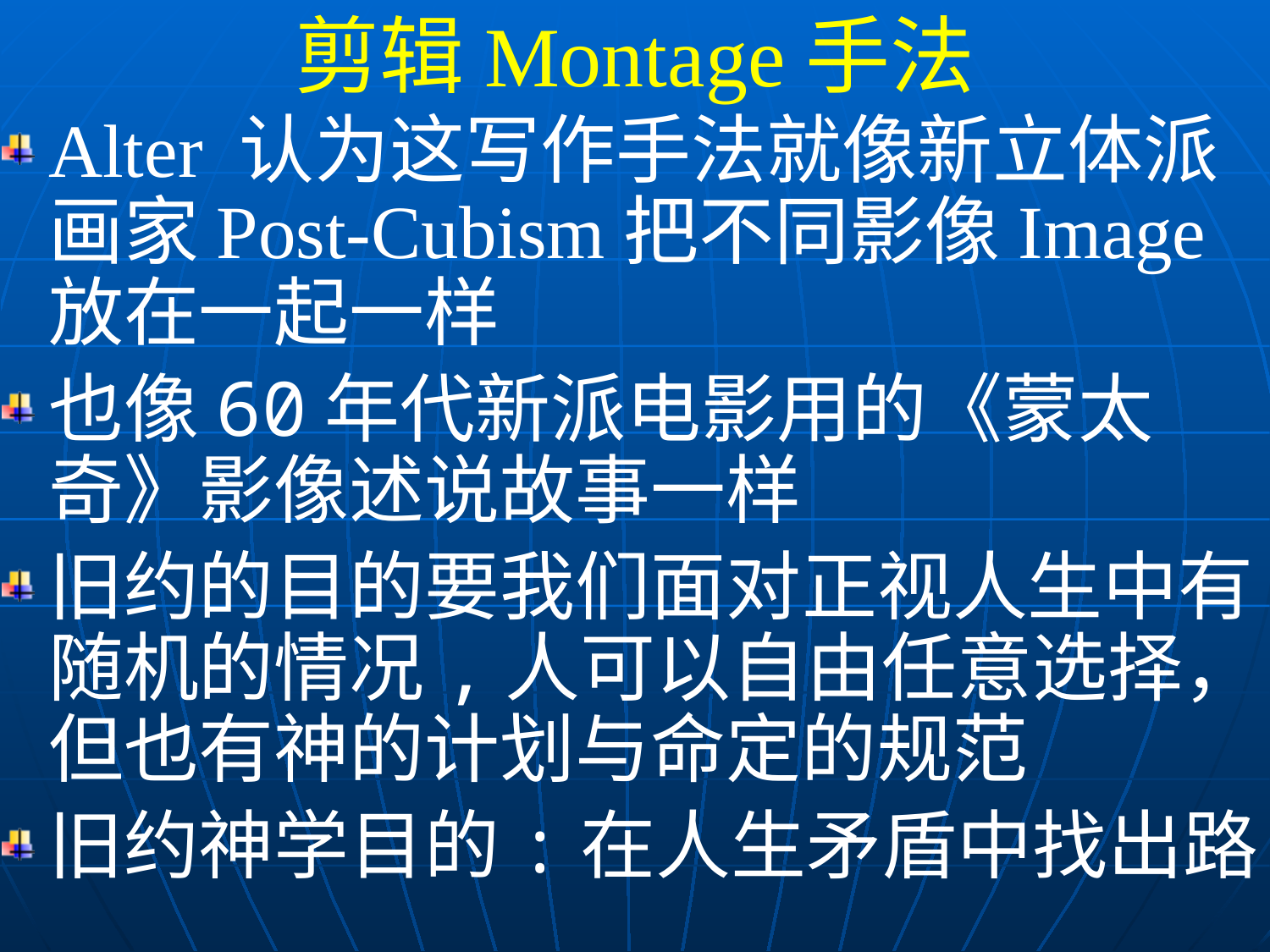

剪辑Montage手法
Alter 认为这写作手法就像新立体派画家Post-Cubism把不同影像Image放在一起一样
也像60年代新派电影用的《蒙太奇》影像述说故事一样
旧约的目的要我们面对正视人生中有随机的情况,人可以自由任意选择，但也有神的计划与命定的规范
旧约神学目的:在人生矛盾中找出路